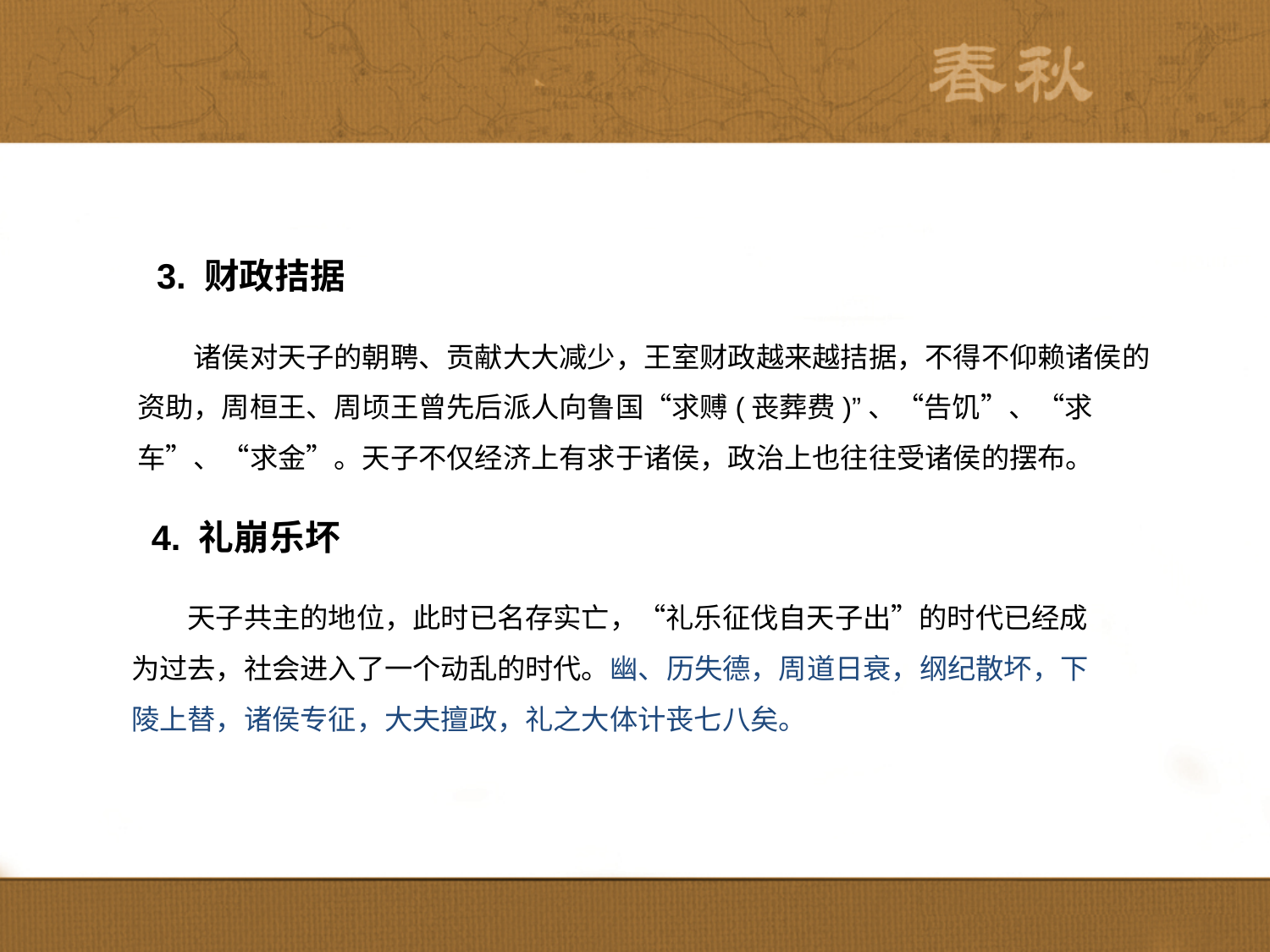

3. 财政拮据
　　诸侯对天子的朝聘、贡献大大减少，王室财政越来越拮据，不得不仰赖诸侯的资助，周桓王、周顷王曾先后派人向鲁国“求赙(丧葬费)”、“告饥”、“求车”、“求金”。天子不仅经济上有求于诸侯，政治上也往往受诸侯的摆布。
4. 礼崩乐坏
　　天子共主的地位，此时已名存实亡，“礼乐征伐自天子出”的时代已经成为过去，社会进入了一个动乱的时代。幽、历失德，周道日衰，纲纪散坏，下陵上替，诸侯专征，大夫擅政，礼之大体计丧七八矣。